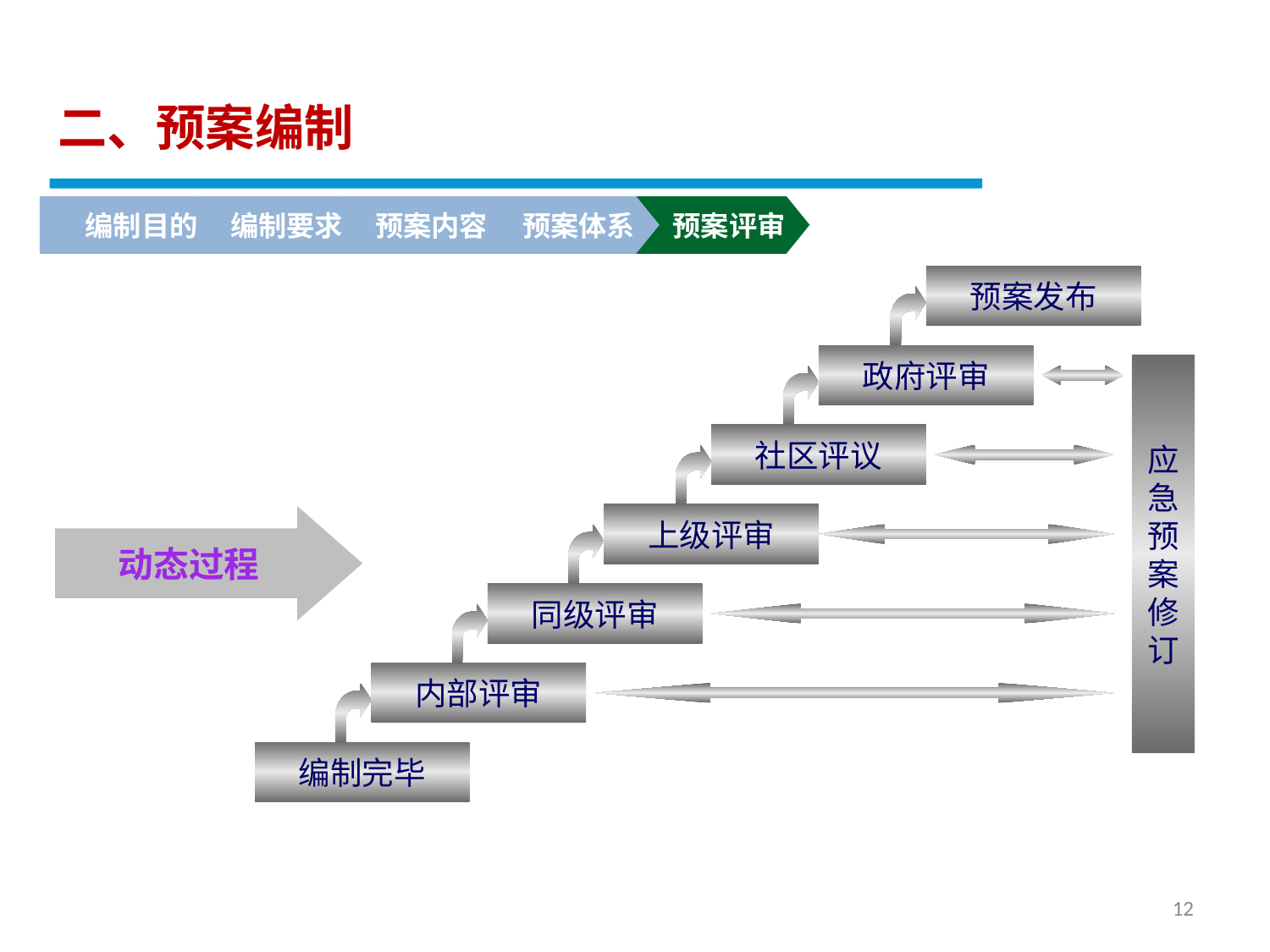

二、预案编制

编制目的
编制要求
预案内容
预案体系
预案评审
预案发布

政府评审

应
急
预
案
修
订

社区评议

上级评审

同级评审

内部评审

编制完毕
动态过程
12